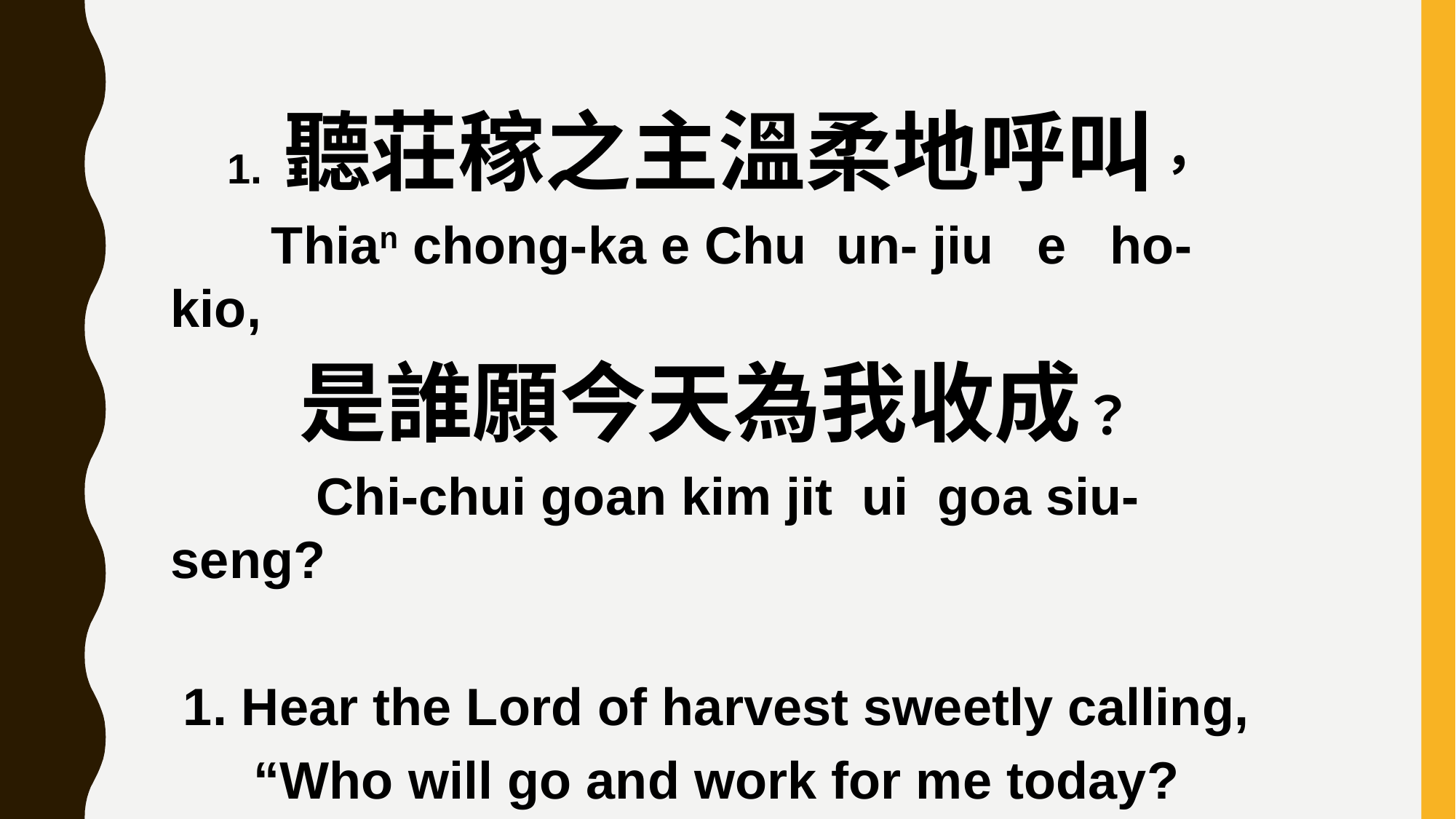

1. 聽荘稼之主溫柔地呼叫，
        Thian chong-ka e Chu  un- jiu   e   ho- kio,
是誰願今天為我收成？
          Chi-chui goan kim jit  ui  goa siu-seng?

1. Hear the Lord of harvest sweetly calling,
“Who will go and work for me today?